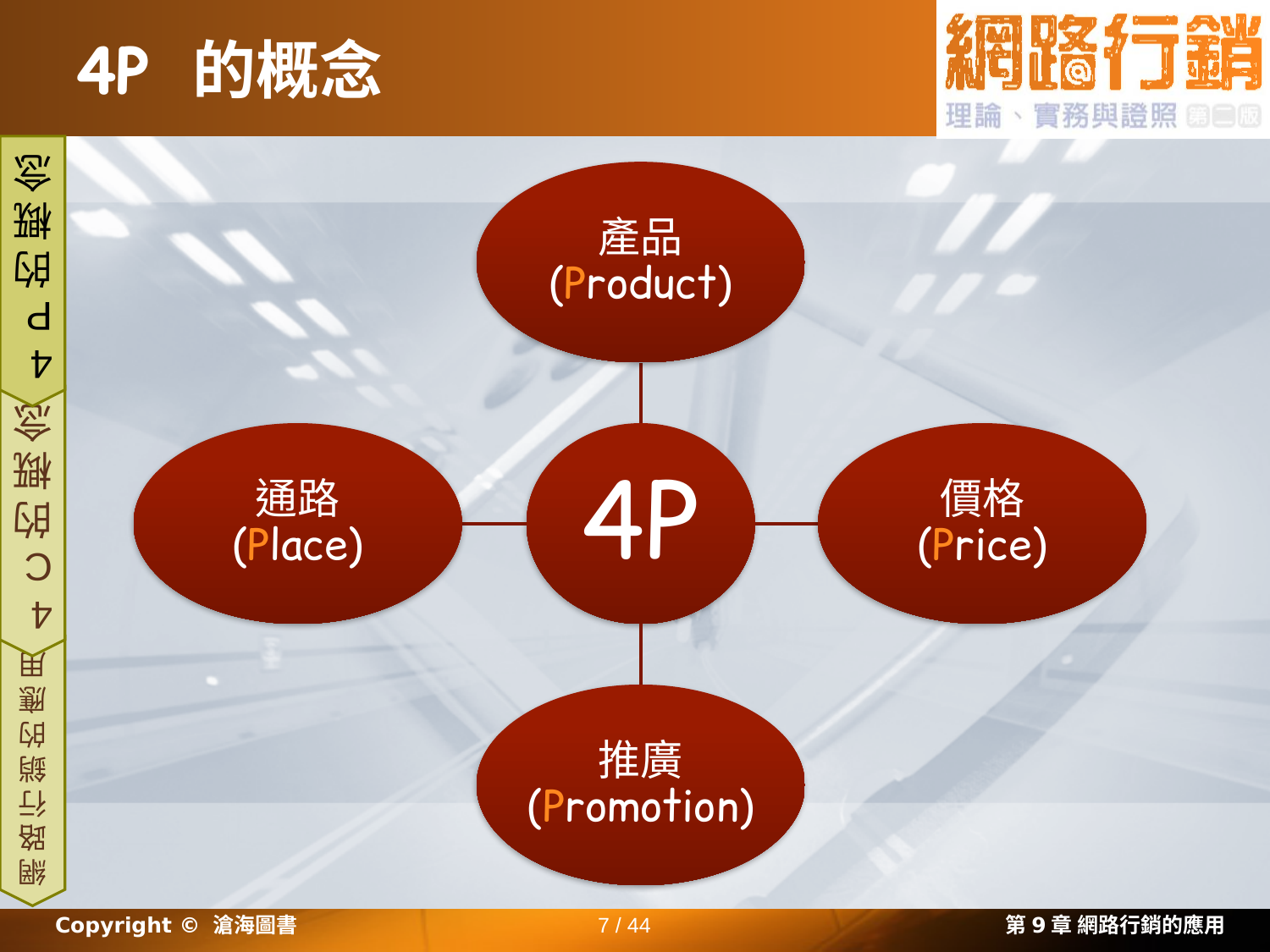

# 4P 的概念
4P

產品 (Product)

價格 (Price)

推廣 (Promotion)

通路 (Place)
4P 的概念
4C 的概念
網路行銷的應用
Copyright © 滄海圖書
7 / 44
第9章 網路行銷的應用